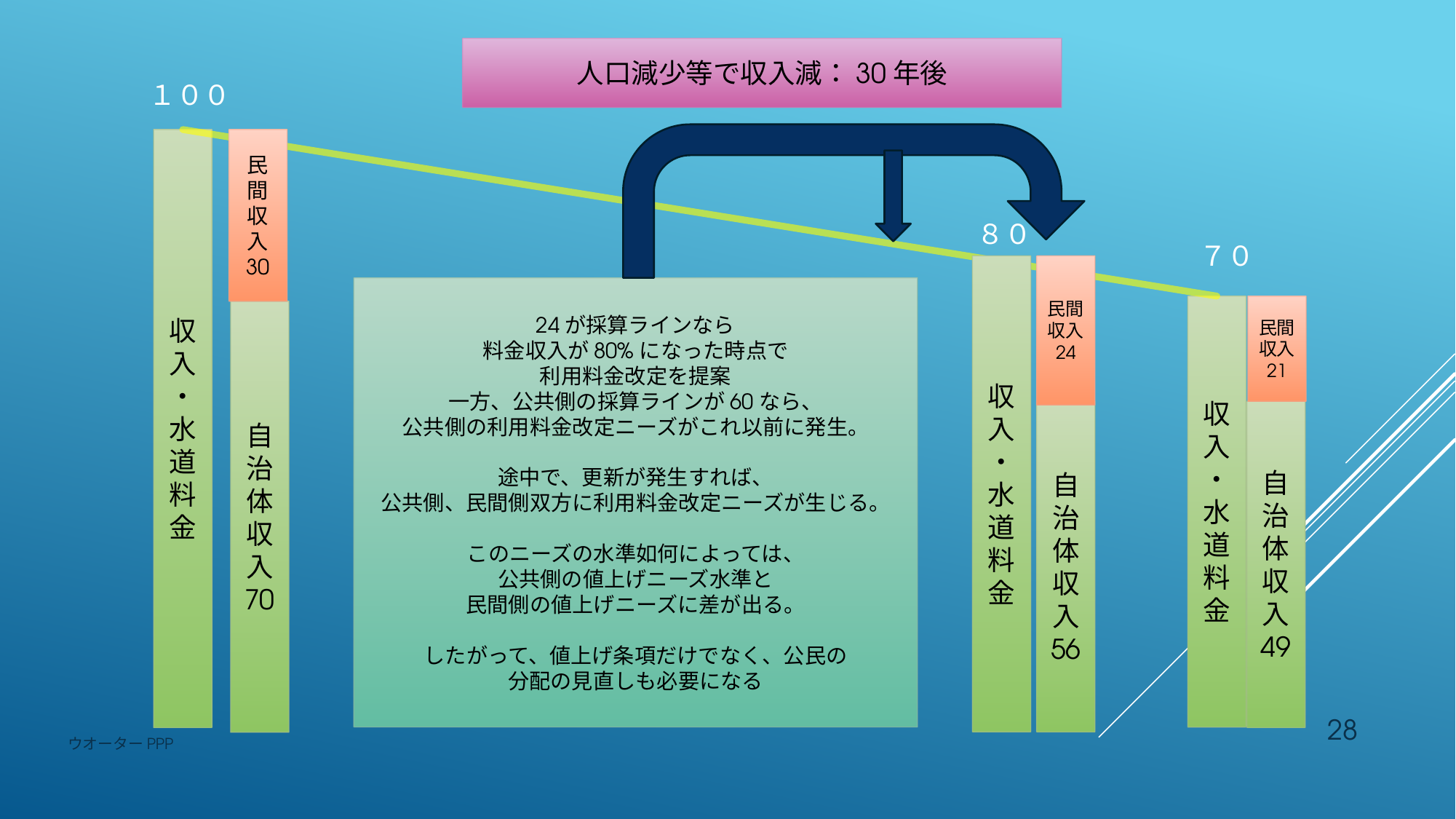

人口減少等で収入減：30年後
１００

収入
・
水道料金
民間収入
30

８０
７０
収入
・
水道料金
民間収入
24
24が採算ラインなら
料金収入が80%になった時点で
利用料金改定を提案
一方、公共側の採算ラインが60なら、
公共側の利用料金改定ニーズがこれ以前に発生。

途中で、更新が発生すれば、
公共側、民間側双方に利用料金改定ニーズが生じる。

このニーズの水準如何によっては、
公共側の値上げニーズ水準と
民間側の値上げニーズに差が出る。

したがって、値上げ条項だけでなく、公民の
分配の見直しも必要になる
収入
・
水道料金
民間収入
21
自治体収入
70
自治体収入
49
自治体収入
56
28
ウオーターPPP